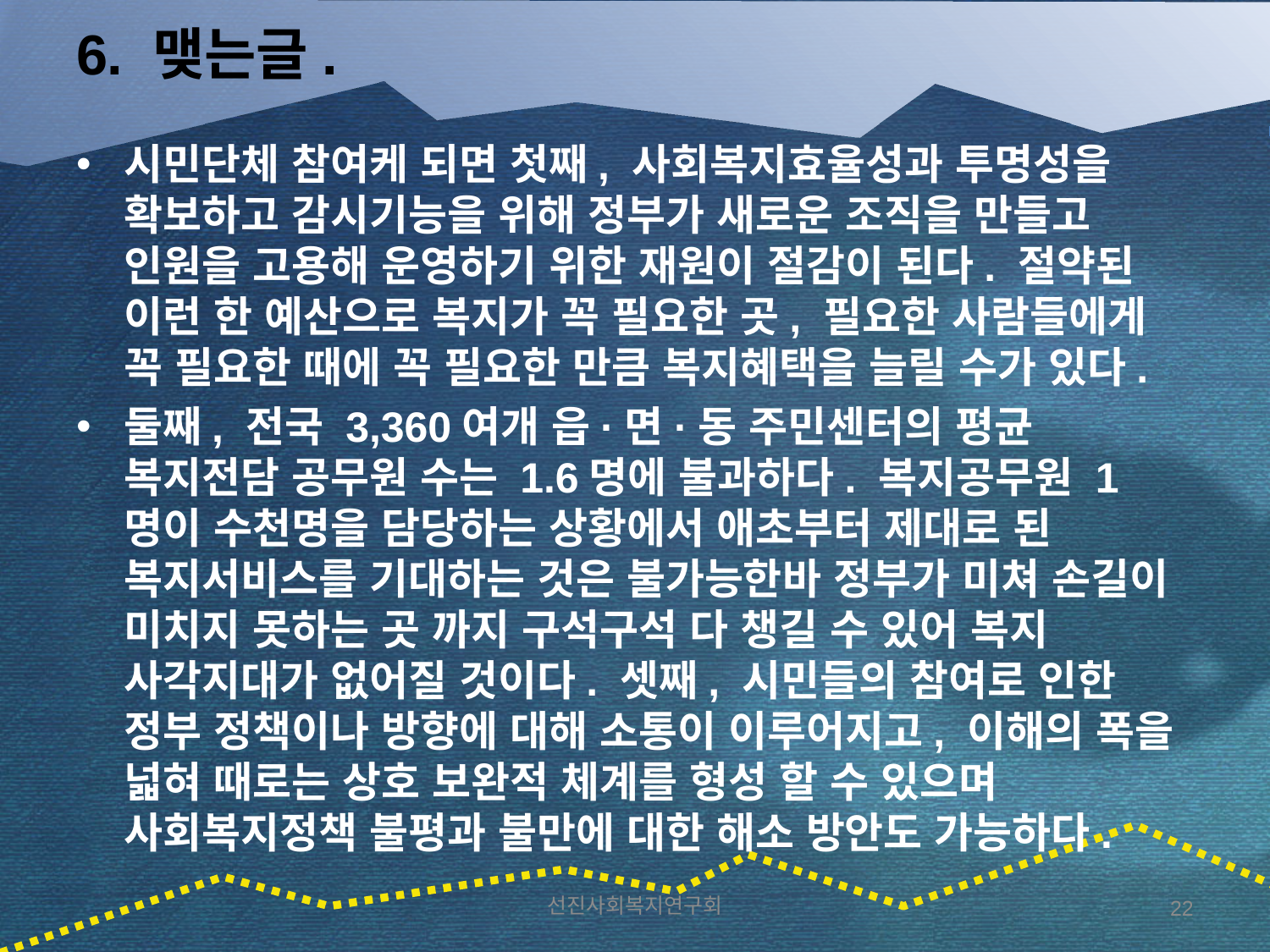

# 6. 맺는글.
시민단체 참여케 되면 첫째, 사회복지효율성과 투명성을 확보하고 감시기능을 위해 정부가 새로운 조직을 만들고 인원을 고용해 운영하기 위한 재원이 절감이 된다. 절약된 이런 한 예산으로 복지가 꼭 필요한 곳, 필요한 사람들에게 꼭 필요한 때에 꼭 필요한 만큼 복지혜택을 늘릴 수가 있다.
둘째, 전국 3,360여개 읍·면·동 주민센터의 평균 복지전담 공무원 수는 1.6명에 불과하다. 복지공무원 1명이 수천명을 담당하는 상황에서 애초부터 제대로 된 복지서비스를 기대하는 것은 불가능한바 정부가 미쳐 손길이 미치지 못하는 곳 까지 구석구석 다 챙길 수 있어 복지 사각지대가 없어질 것이다. 셋째, 시민들의 참여로 인한 정부 정책이나 방향에 대해 소통이 이루어지고, 이해의 폭을 넓혀 때로는 상호 보완적 체계를 형성 할 수 있으며 사회복지정책 불평과 불만에 대한 해소 방안도 가능하다.
선진사회복지연구회
22